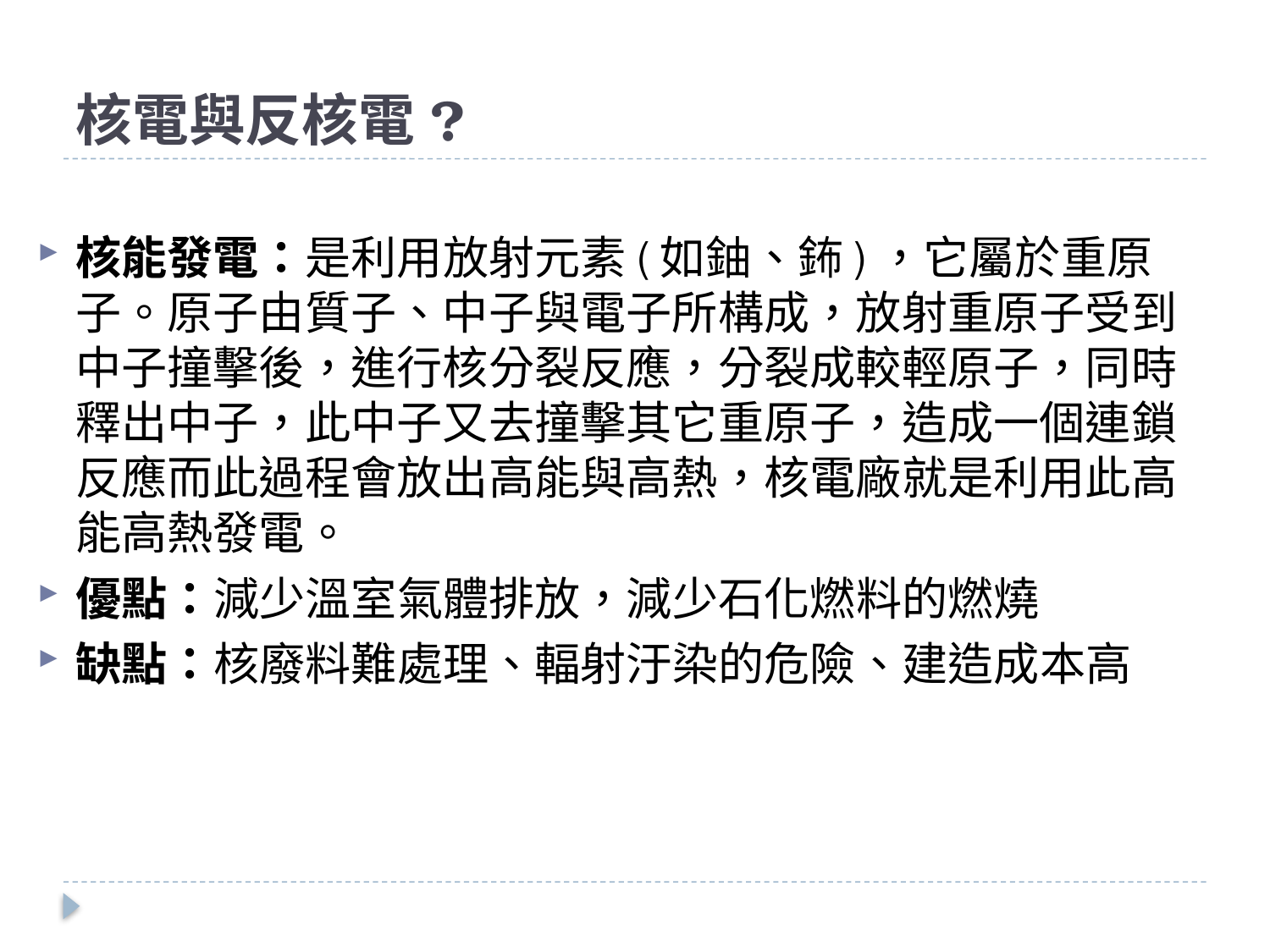

# 核電與反核電?
核能發電：是利用放射元素(如鈾、鈽)，它屬於重原子。原子由質子、中子與電子所構成，放射重原子受到中子撞擊後，進行核分裂反應，分裂成較輕原子，同時釋出中子，此中子又去撞擊其它重原子，造成一個連鎖反應而此過程會放出高能與高熱，核電廠就是利用此高能高熱發電。
優點：減少溫室氣體排放，減少石化燃料的燃燒
缺點：核廢料難處理、輻射汙染的危險、建造成本高